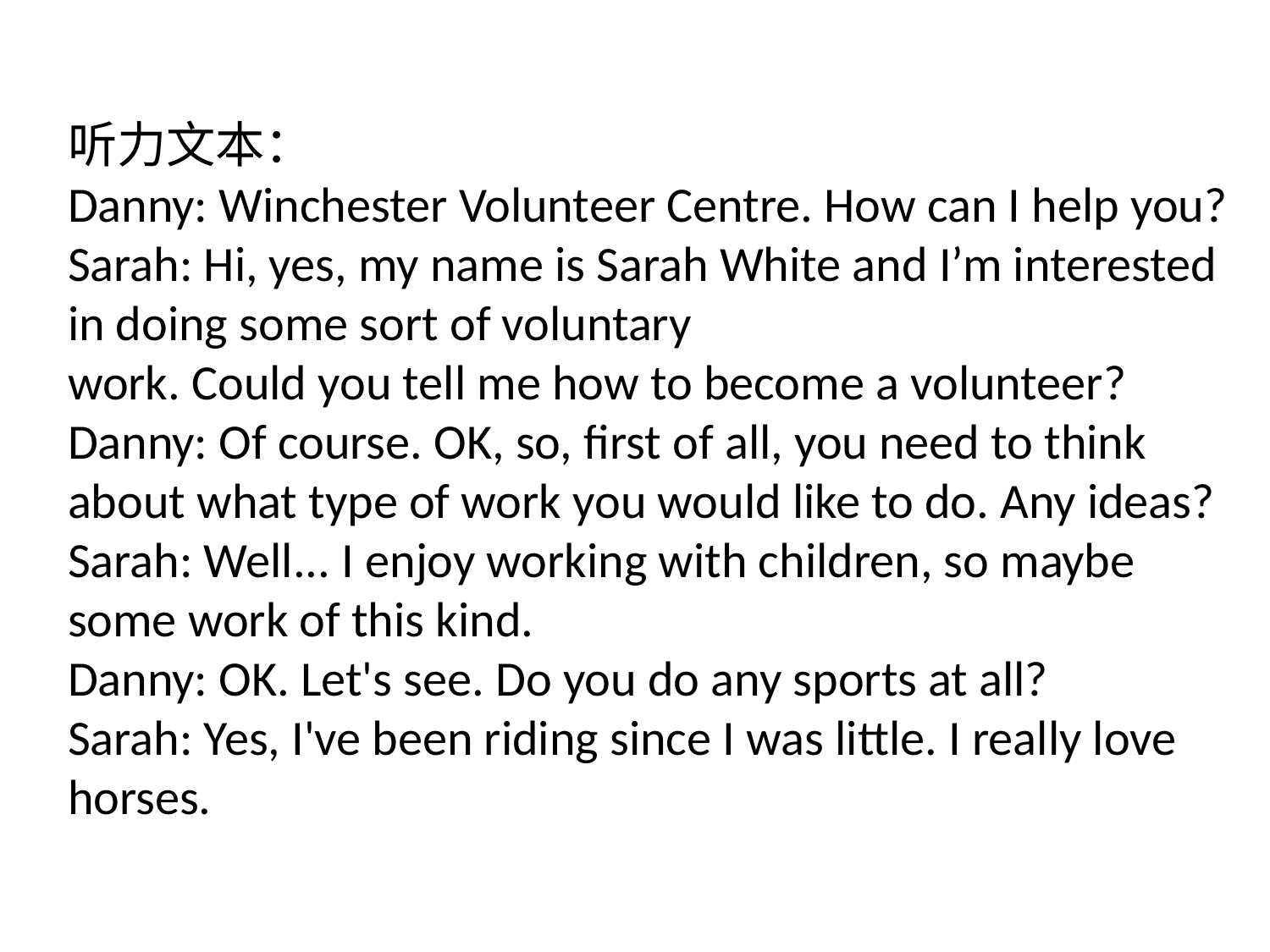

# 听力文本：
Danny: Winchester Volunteer Centre. How can I help you?
Sarah: Hi, yes, my name is Sarah White and I’m interested in doing some sort of voluntary
work. Could you tell me how to become a volunteer?
Danny: Of course. OK, so, first of all, you need to think about what type of work you would like to do. Any ideas?
Sarah: Well... I enjoy working with children, so maybe some work of this kind.
Danny: OK. Let's see. Do you do any sports at all?
Sarah: Yes, I've been riding since I was little. I really love horses.